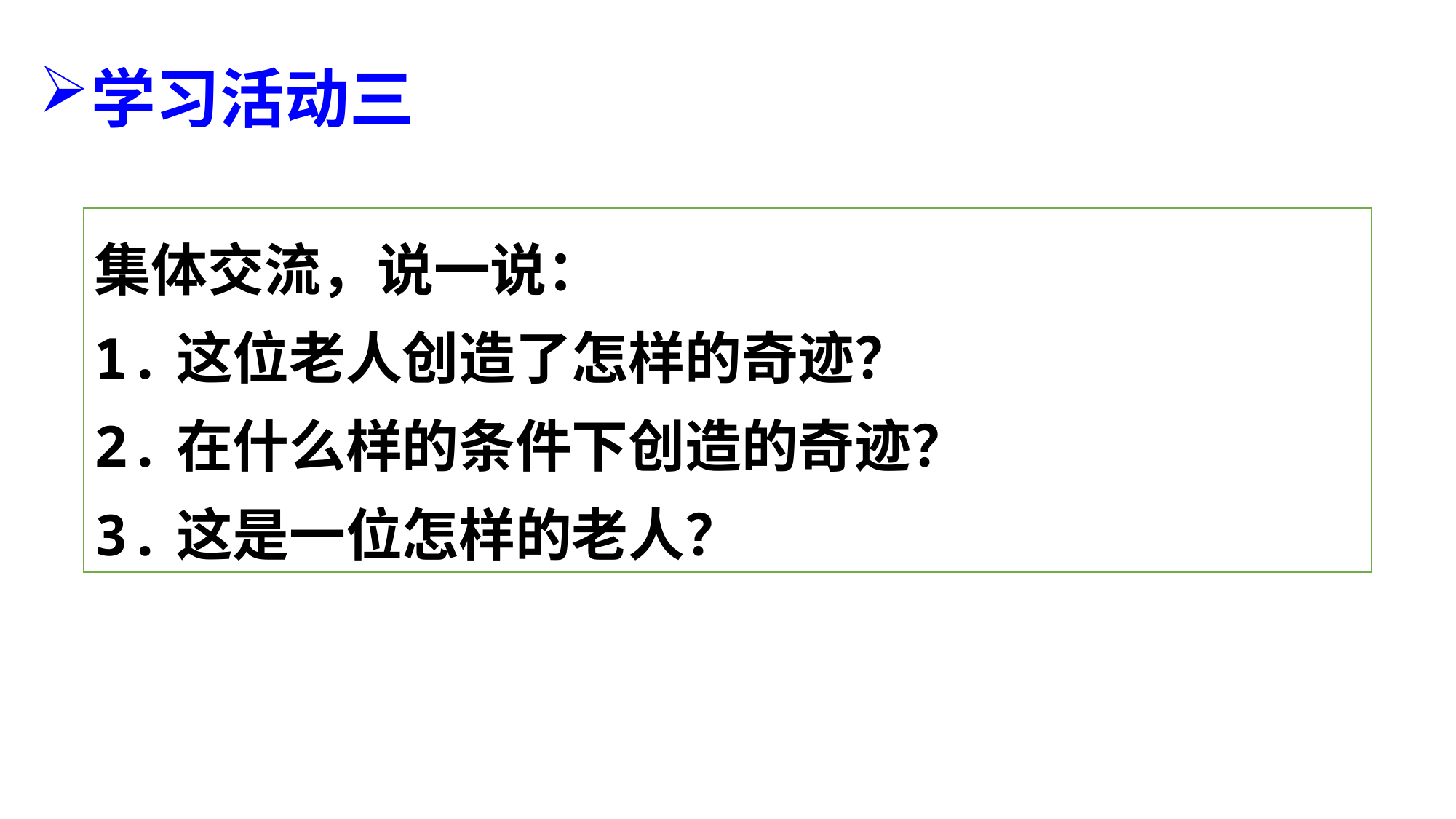

学习活动三
集体交流，说一说：
1.这位老人创造了怎样的奇迹？
2.在什么样的条件下创造的奇迹？
3.这是一位怎样的老人？